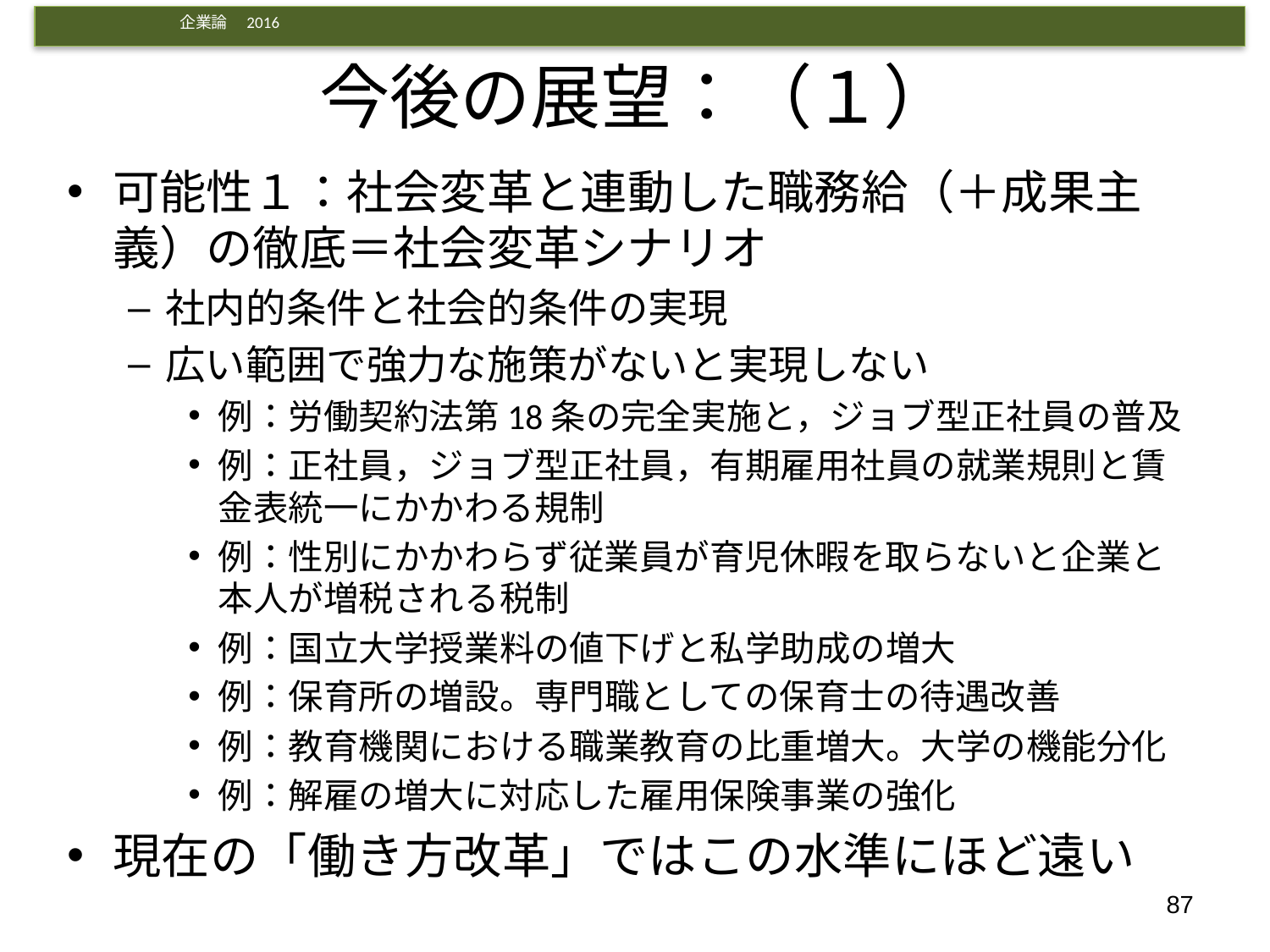

# 今後の展望：（１）
可能性１：社会変革と連動した職務給（＋成果主義）の徹底＝社会変革シナリオ
社内的条件と社会的条件の実現
広い範囲で強力な施策がないと実現しない
例：労働契約法第18条の完全実施と，ジョブ型正社員の普及
例：正社員，ジョブ型正社員，有期雇用社員の就業規則と賃金表統一にかかわる規制
例：性別にかかわらず従業員が育児休暇を取らないと企業と本人が増税される税制
例：国立大学授業料の値下げと私学助成の増大
例：保育所の増設。専門職としての保育士の待遇改善
例：教育機関における職業教育の比重増大。大学の機能分化
例：解雇の増大に対応した雇用保険事業の強化
現在の「働き方改革」ではこの水準にほど遠い
87